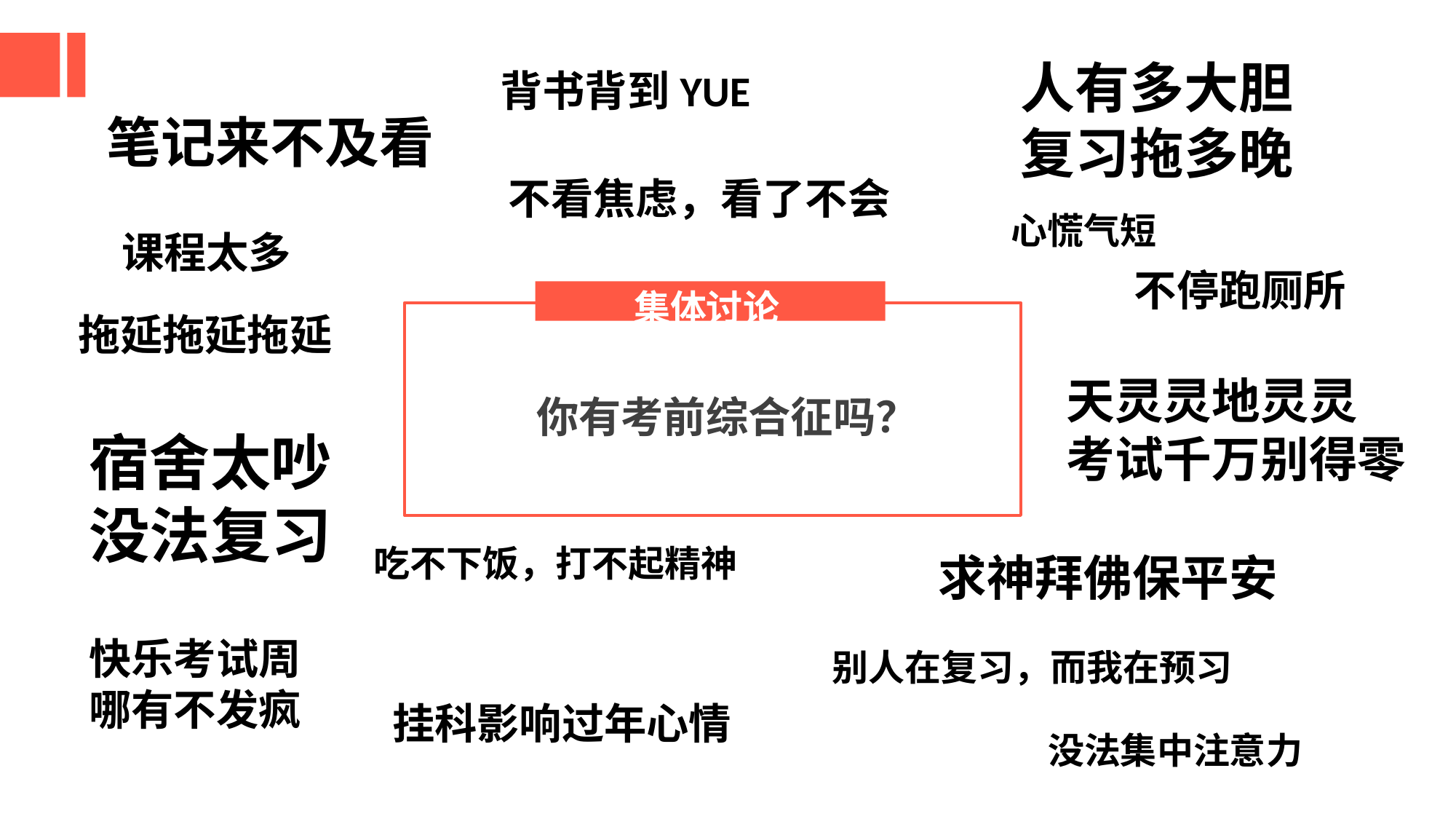

人有多大胆
复习拖多晚
背书背到YUE
笔记来不及看
不看焦虑，看了不会
心慌气短
课程太多
不停跑厕所
集体讨论

你有考前综合征吗？
拖延拖延拖延
天灵灵地灵灵
考试千万别得零
宿舍太吵没法复习
吃不下饭，打不起精神
求神拜佛保平安
快乐考试周
哪有不发疯
别人在复习，而我在预习
挂科影响过年心情
没法集中注意力